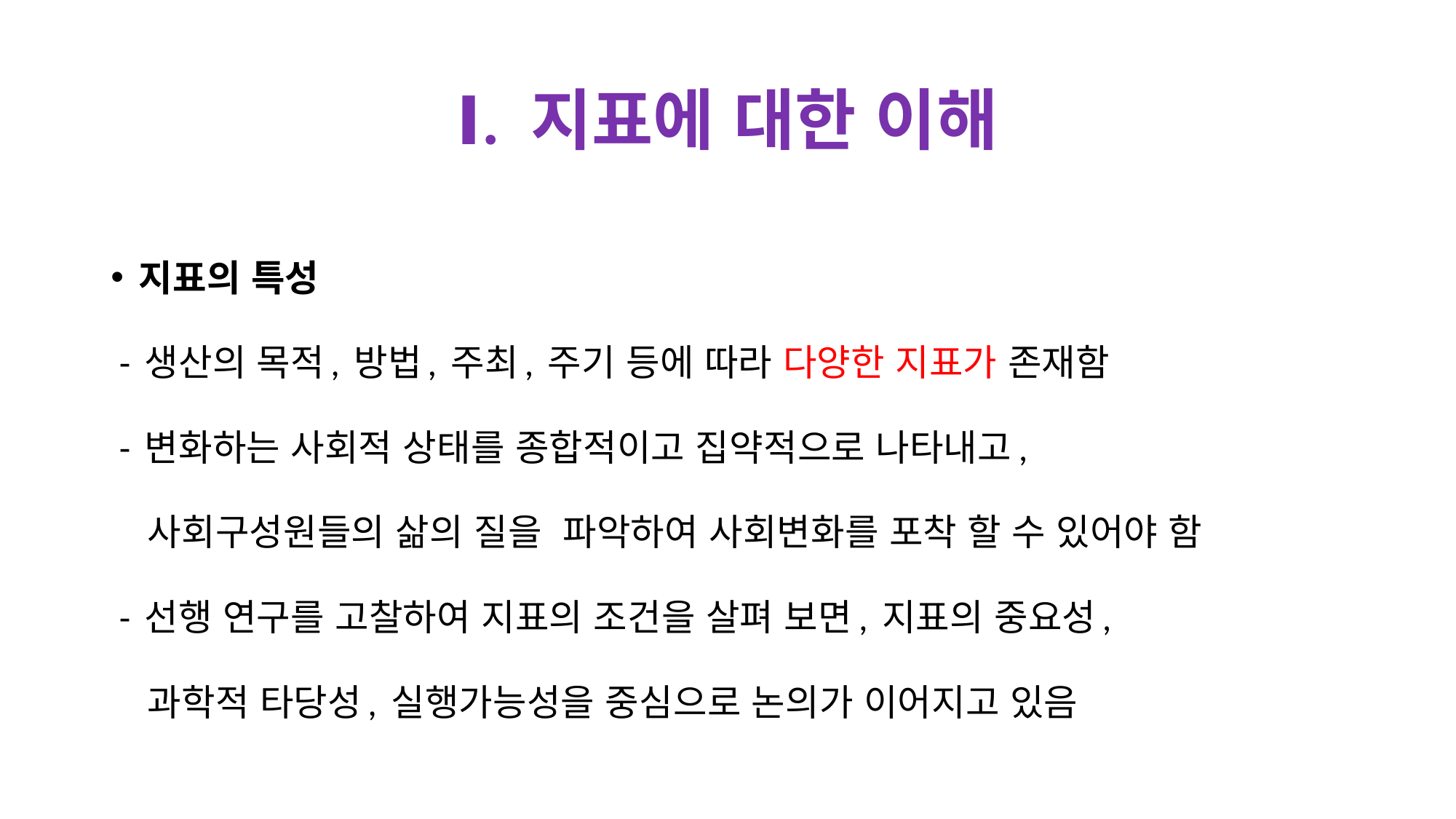

# Ⅰ. 지표에 대한 이해
지표의 특성
 - 생산의 목적, 방법, 주최, 주기 등에 따라 다양한 지표가 존재함
 - 변화하는 사회적 상태를 종합적이고 집약적으로 나타내고,
   사회구성원들의 삶의 질을  파악하여 사회변화를 포착 할 수 있어야 함
 - 선행 연구를 고찰하여 지표의 조건을 살펴 보면, 지표의 중요성,
   과학적 타당성, 실행가능성을 중심으로 논의가 이어지고 있음